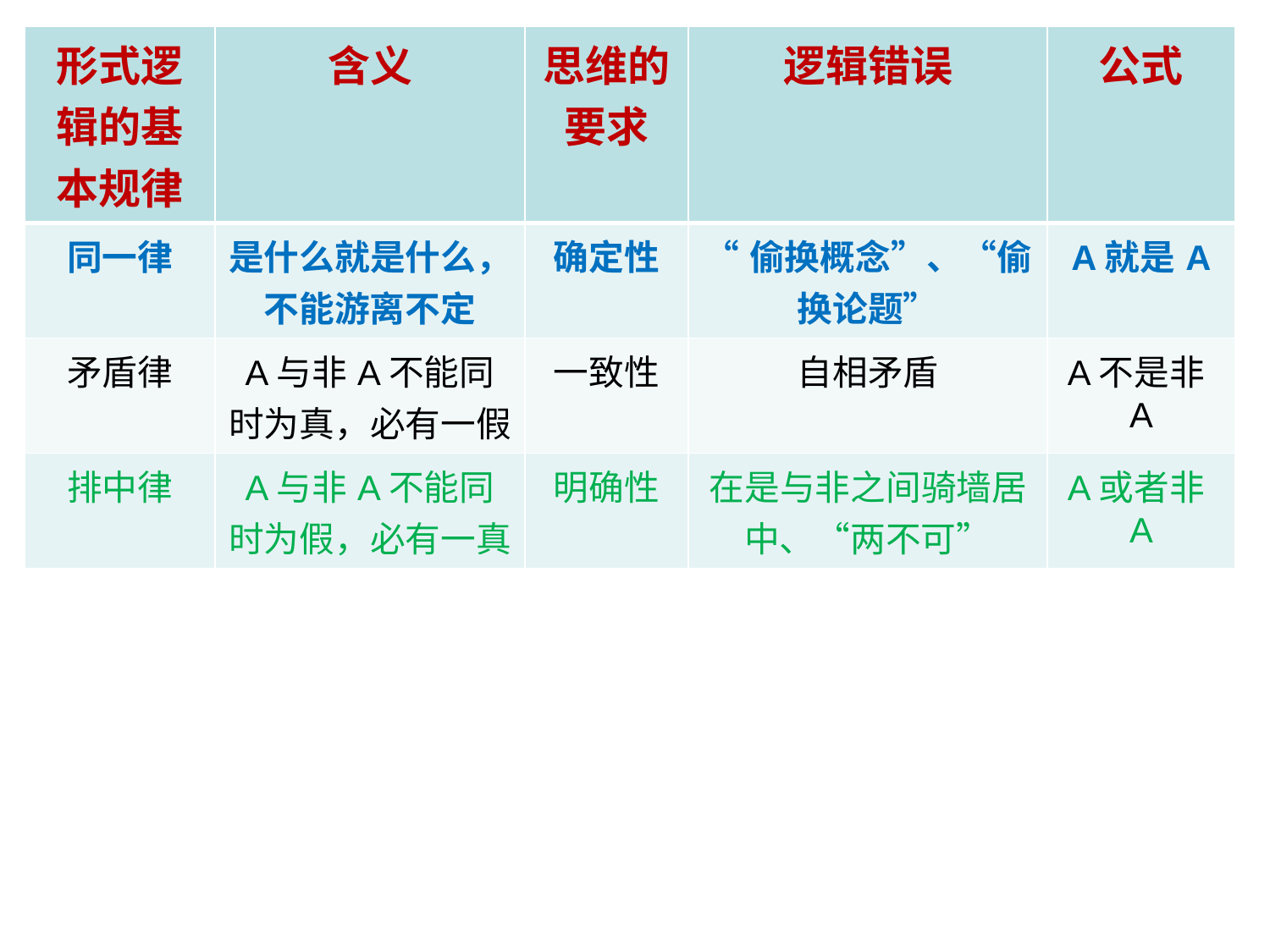

| 形式逻辑的基本规律 | 含义 | 思维的要求 | 逻辑错误 | 公式 |
| --- | --- | --- | --- | --- |
| 同一律 | 是什么就是什么，不能游离不定 | 确定性 | “偷换概念”、“偷换论题” | A就是A |
| 矛盾律 | A与非A不能同时为真，必有一假 | 一致性 | 自相矛盾 | A不是非A |
| 排中律 | A与非A不能同时为假，必有一真 | 明确性 | 在是与非之间骑墙居中、“两不可” | A或者非A |